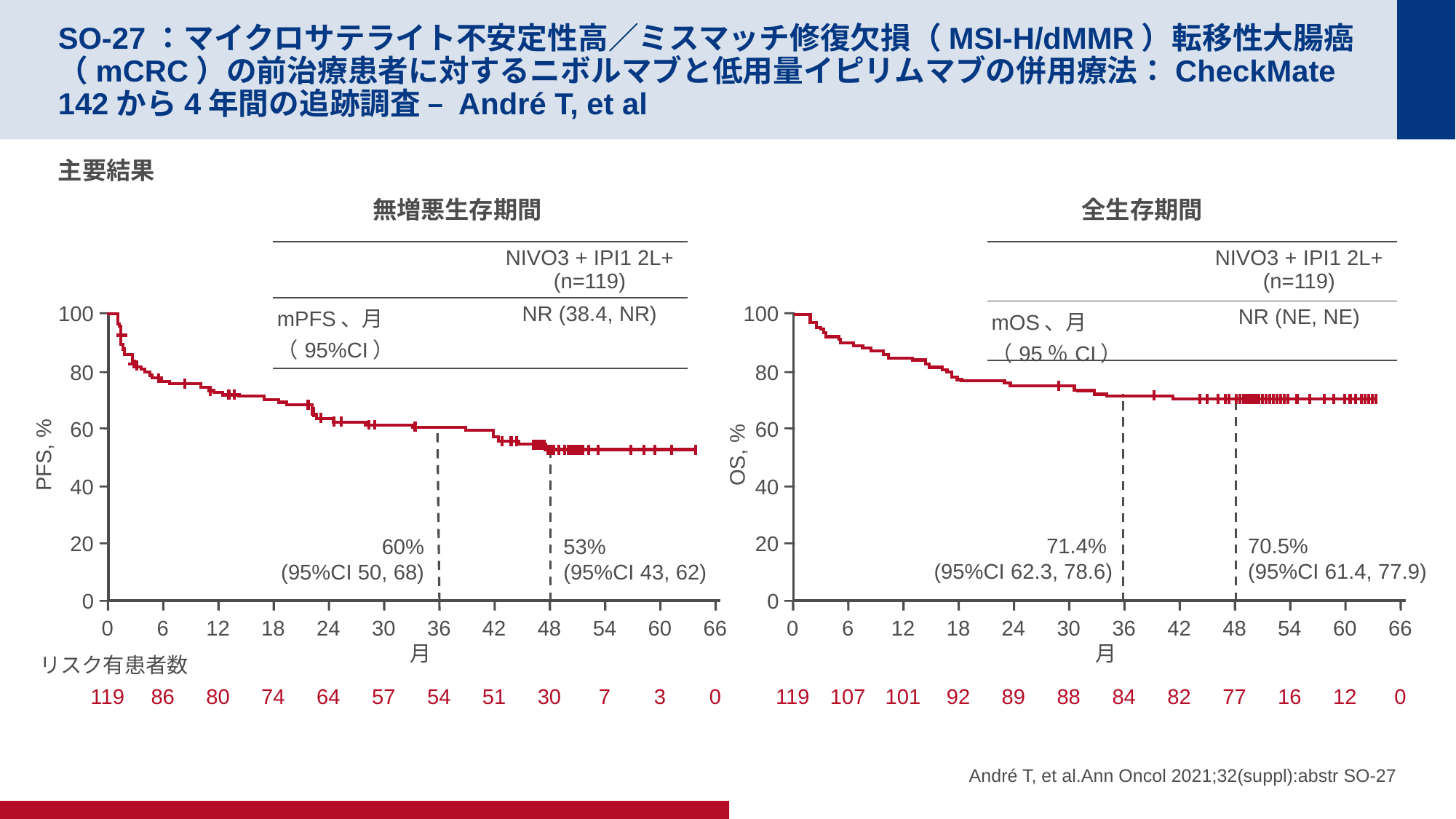

# SO-27：マイクロサテライト不安定性高／ミスマッチ修復欠損（MSI-H/dMMR）転移性大腸癌（mCRC）の前治療患者に対するニボルマブと低用量イピリムマブの併用療法：CheckMate 142から4年間の追跡調査 – André T, et al
主要結果
無増悪生存期間
100

80

60

PFS, %
40

20

0

60%
 (95%CI 50, 68)
53%
(95%CI 43, 62)

0
6
12
18
24
30
36
42
48
54
60
66
月
リスク有患者数
119
86
80
74
64
57
54
51
30
7
3
0
全生存期間
|  | NIVO3 + IPI1 2L+ (n=119) |
| --- | --- |
| mPFS、月（95%CI） | NR (38.4, NR) |
|  | NIVO3 + IPI1 2L+ (n=119) |
| --- | --- |
| mOS、月（95％CI） | NR (NE, NE) |
100

80

60

OS, %
40

20

0

71.4%
(95%CI 62.3, 78.6)
70.5%
(95%CI 61.4, 77.9)

0
6
12
18
24
30
36
42
48
54
60
66
月
119
107
101
92
89
88
84
82
77
16
12
0
André T, et al.Ann Oncol 2021;32(suppl):abstr SO-27